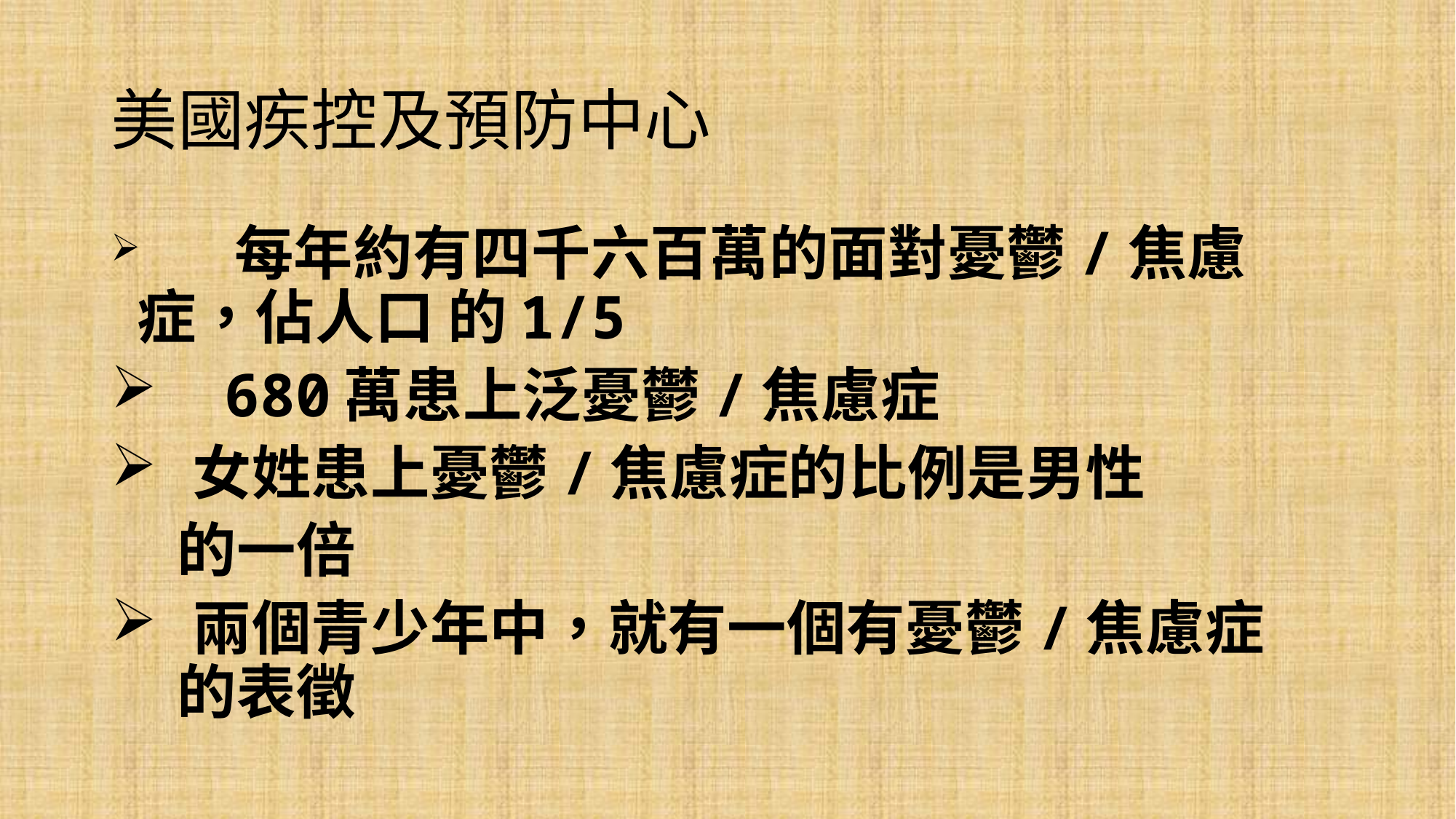

# 美國疾控及預防中心
 	每年約有四千六百萬的面對憂鬱/焦慮	症，佔人口 的1/5
  680萬患上泛憂鬱/焦慮症
  女姓患上憂鬱/焦慮症的比例是男性
    的一倍
  兩個青少年中，就有一個有憂鬱/焦慮症
   的表徵